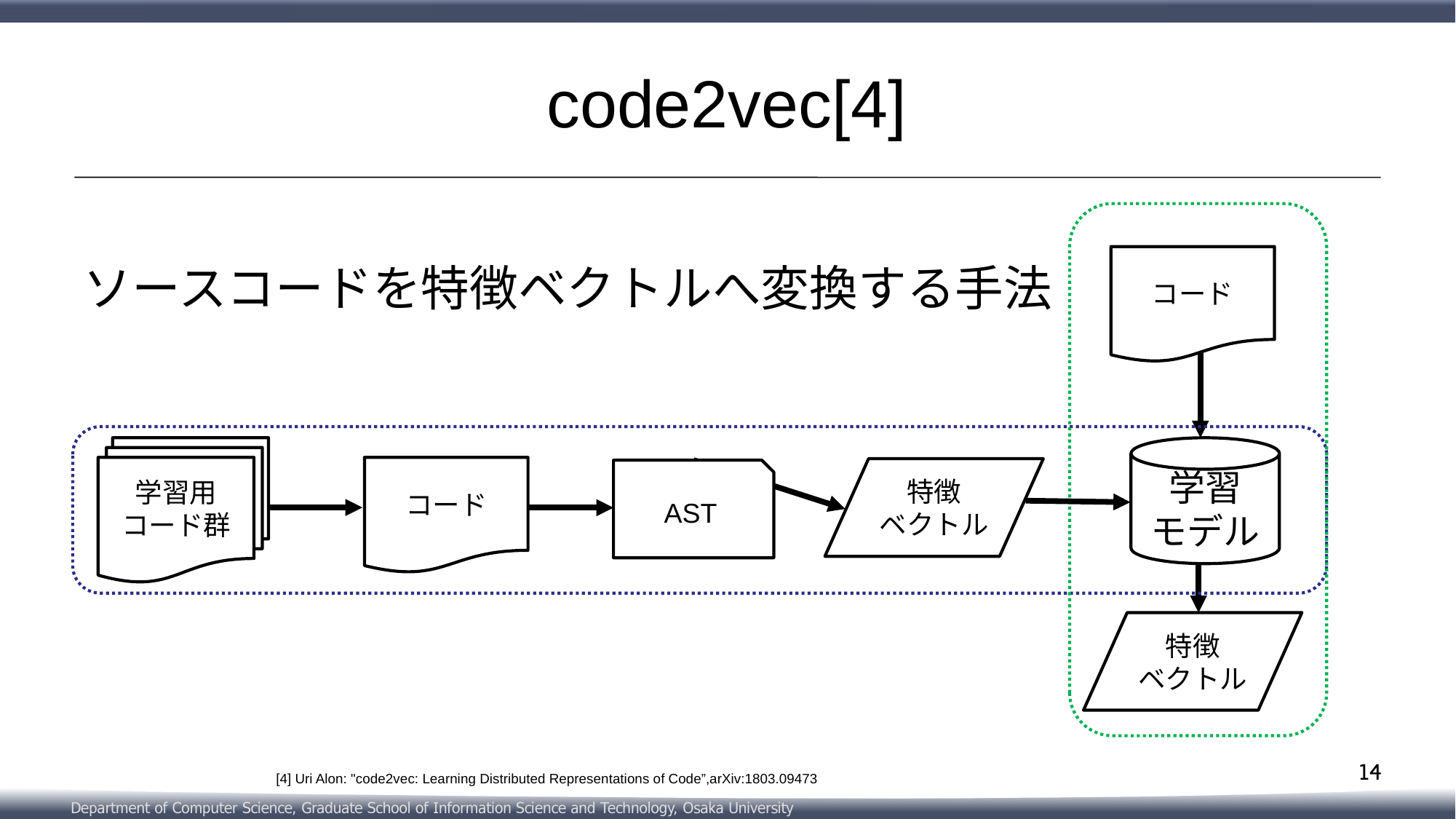

# code2vec[4]

ソースコードを特徴ベクトルへ変換する手法

学習
モデル
AST
特徴
ベクトル
コード
コード
コード
学習用
コード群
コード
特徴
ベクトル
14
 [4] Uri Alon: "code2vec: Learning Distributed Representations of Code”,arXiv:1803.09473